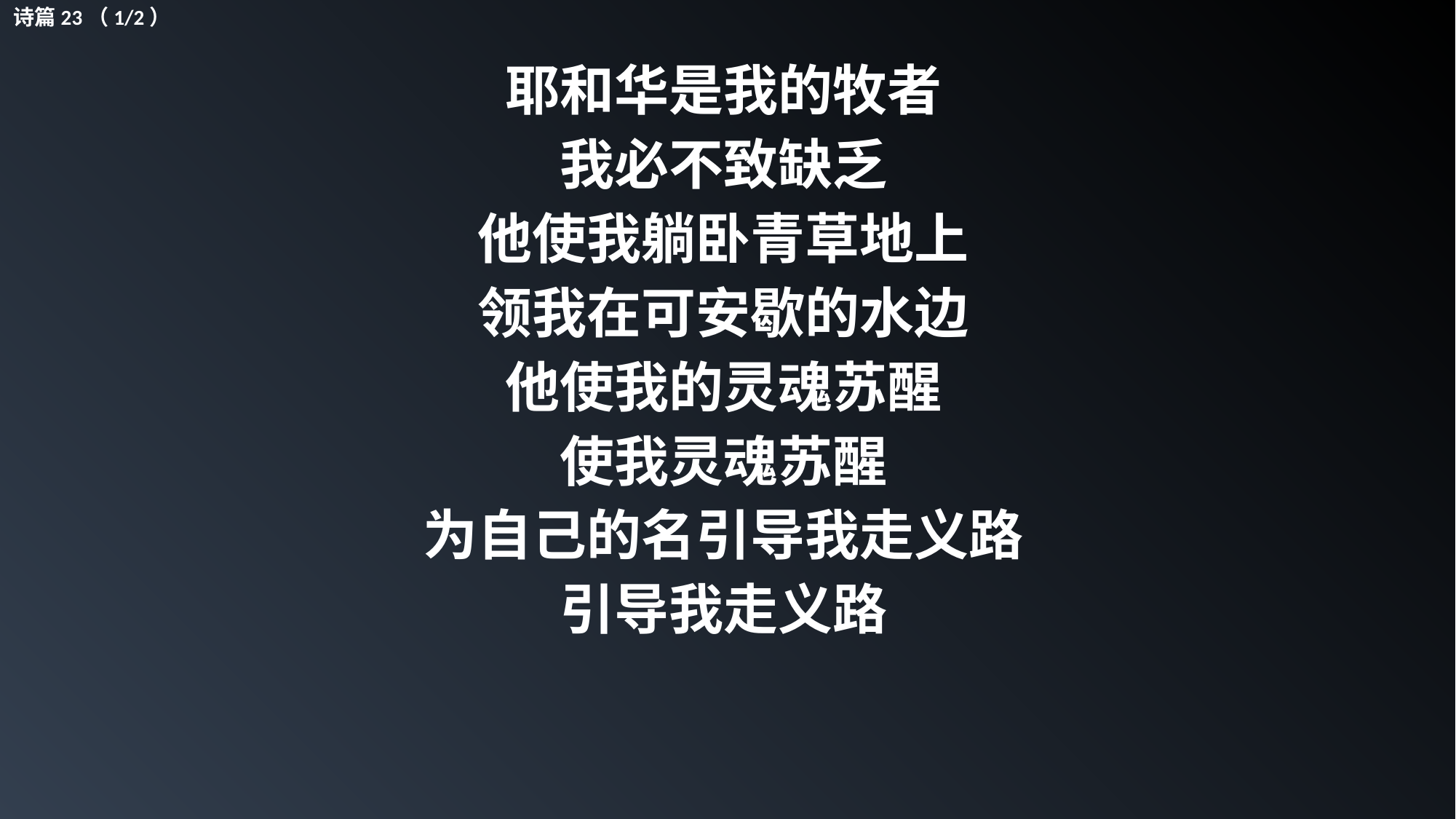

诗篇23（1/2）
耶和华是我的牧者
我必不致缺乏
他使我躺卧青草地上
领我在可安歇的水边
他使我的灵魂苏醒
使我灵魂苏醒
为自己的名引导我走义路
引导我走义路